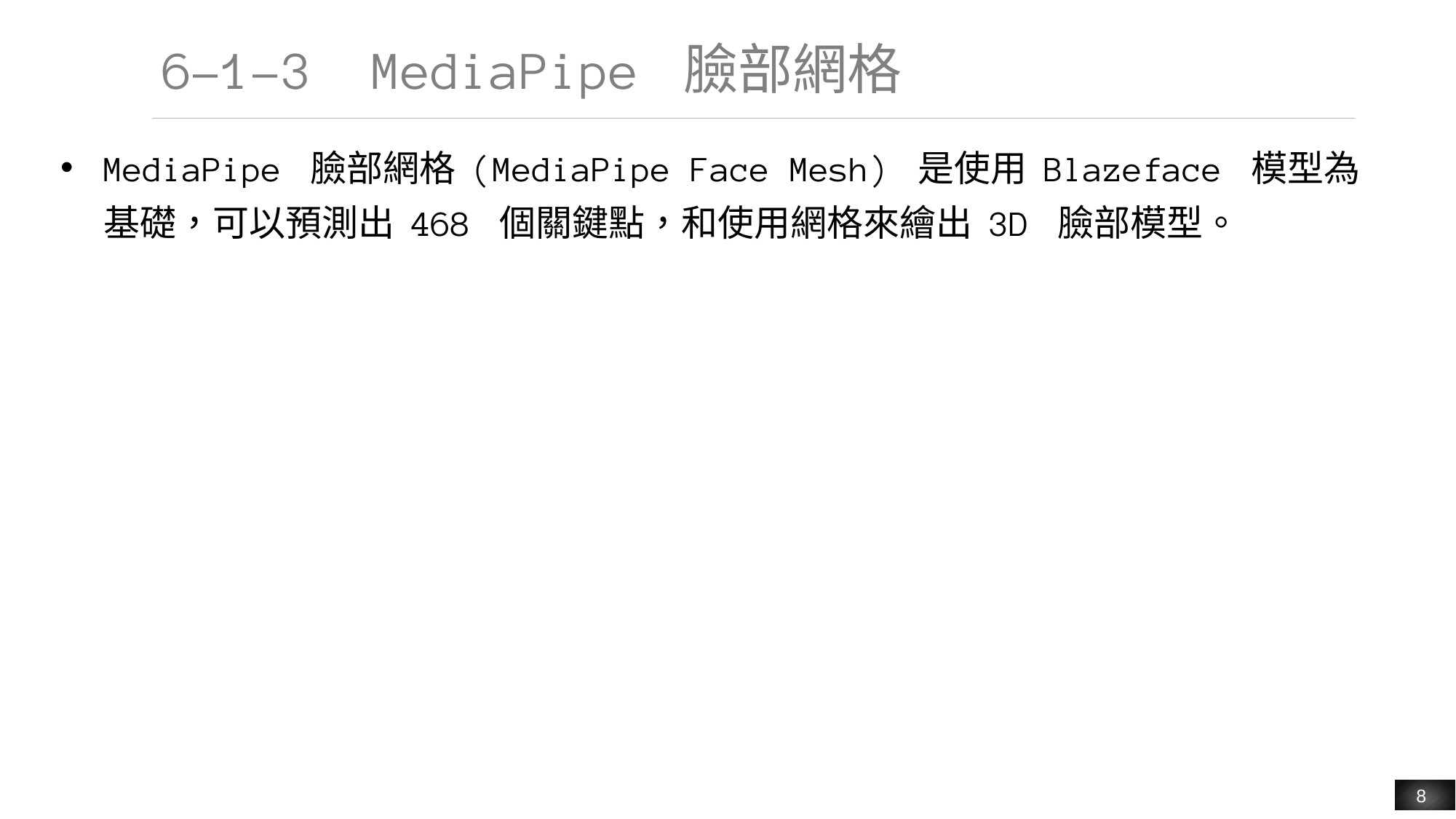

# 6-1-3  MediaPipe 臉部網格
MediaPipe 臉部網格 (MediaPipe Face Mesh) 是使用 Blazeface 模型為基礎，可以預測出 468 個關鍵點，和使用網格來繪出 3D 臉部模型。